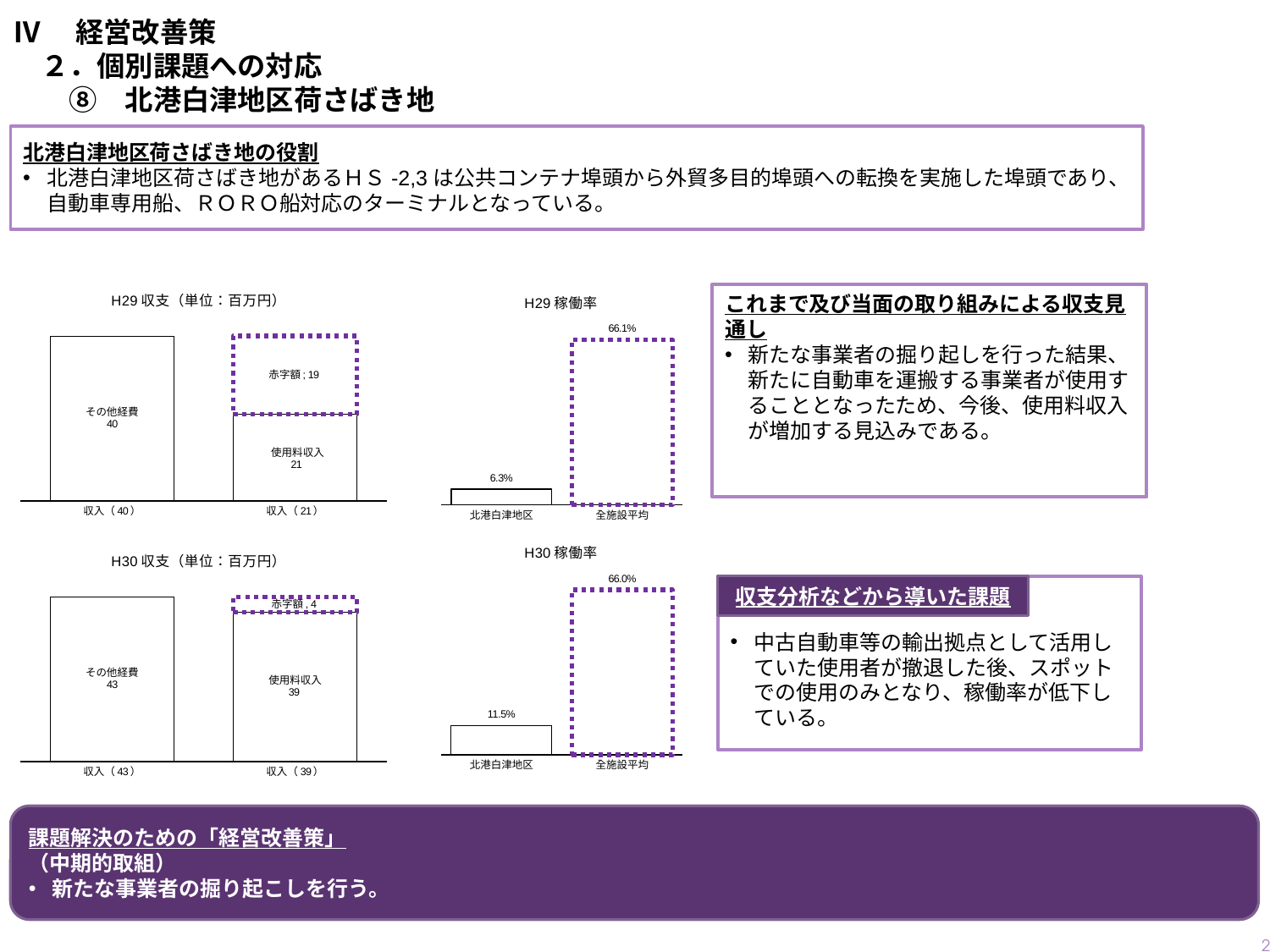

# Ⅳ　経営改善策 　２．個別課題への対応 　　⑧　北港白津地区荷さばき地
北港白津地区荷さばき地の役割
北港白津地区荷さばき地があるＨＳ-2,3は公共コンテナ埠頭から外貿多目的埠頭への転換を実施した埠頭であり、自動車専用船、ＲＯＲＯ船対応のターミナルとなっている。
これまで及び当面の取り組みによる収支見通し
新たな事業者の掘り起しを行った結果、新たに自動車を運搬する事業者が使用することとなったため、今後、使用料収入が増加する見込みである。

### Chart: H29収支（単位：百万円）

| Category | その他経費 | 使用料収入 | 赤字額 |
|---|---|---|---|
| 40 | 40.0 | None | None |
| 21 | None | 21.0 | 19.0 |

### Chart: H29稼働率

| Category |  |
|---|---|
| 北港白津地区 | 0.0625 |
| 全施設平均 | 0.6613 |
HS-2荷さばき地

### Chart: H30稼働率

| Category |  |
|---|---|
| 北港白津地区 | 0.1149 |
| 全施設平均 | 0.66 |

### Chart: H30収支（単位：百万円）

| Category | その他経費 | 使用料収入 | 赤字額 |
|---|---|---|---|
| 43 | 43.0 | None | None |
| 39 | None | 39.0 | 4.0 |
収支分析などから導いた課題

中古自動車等の輸出拠点として活用していた使用者が撤退した後、スポットでの使用のみとなり、稼働率が低下している。
HS-3荷さばき地
課題解決のための「経営改善策」
（中期的取組）
新たな事業者の掘り起こしを行う。
2